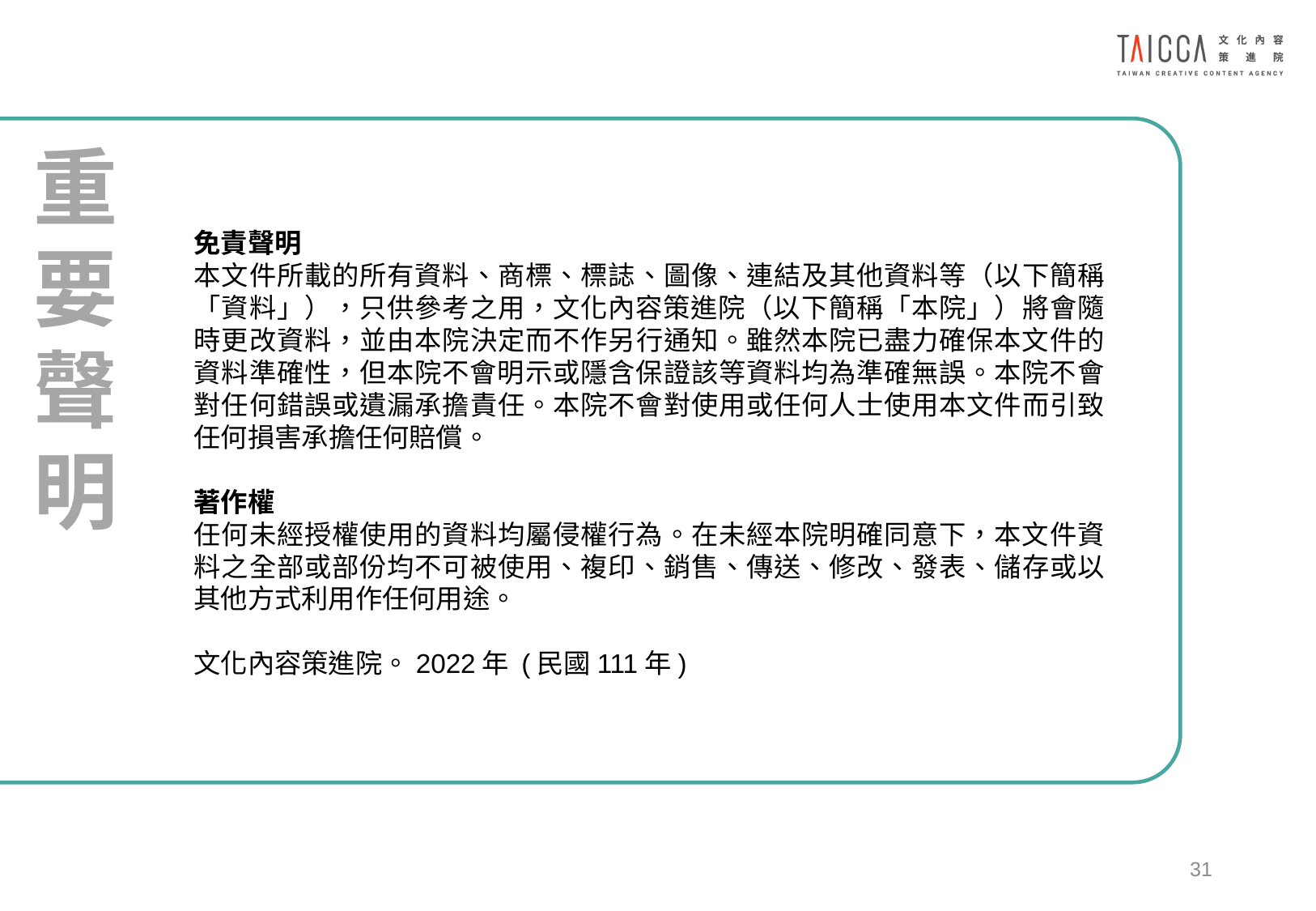

重要聲明
免責聲明
本文件所載的所有資料、商標、標誌、圖像、連結及其他資料等（以下簡稱「資料」），只供參考之用，文化內容策進院（以下簡稱「本院」）將會隨時更改資料，並由本院決定而不作另行通知。雖然本院已盡力確保本文件的資料準確性，但本院不會明示或隱含保證該等資料均為準確無誤。本院不會對任何錯誤或遺漏承擔責任。本院不會對使用或任何人士使用本文件而引致任何損害承擔任何賠償。

著作權
任何未經授權使用的資料均屬侵權行為。在未經本院明確同意下，本文件資料之全部或部份均不可被使用、複印、銷售、傳送、修改、發表、儲存或以其他方式利用作任何用途。

文化內容策進院。2022年 (民國111年)
31